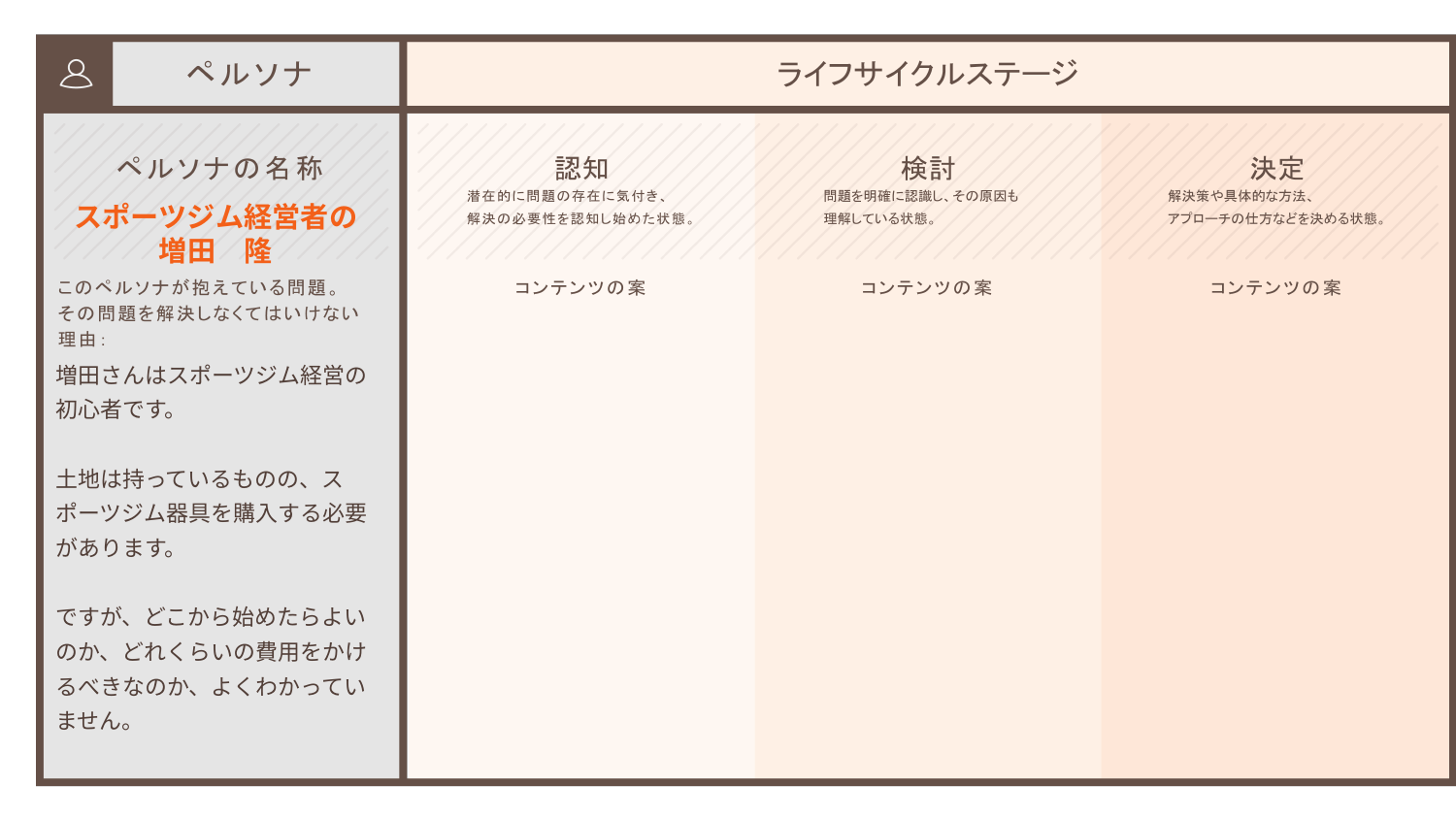

スポーツジム経営者の
増田　隆
増田さんはスポーツジム経営の初心者です。

土地は持っているものの、スポーツジム器具を購入する必要があります。

ですが、どこから始めたらよいのか、どれくらいの費用をかけるべきなのか、よくわかっていません。